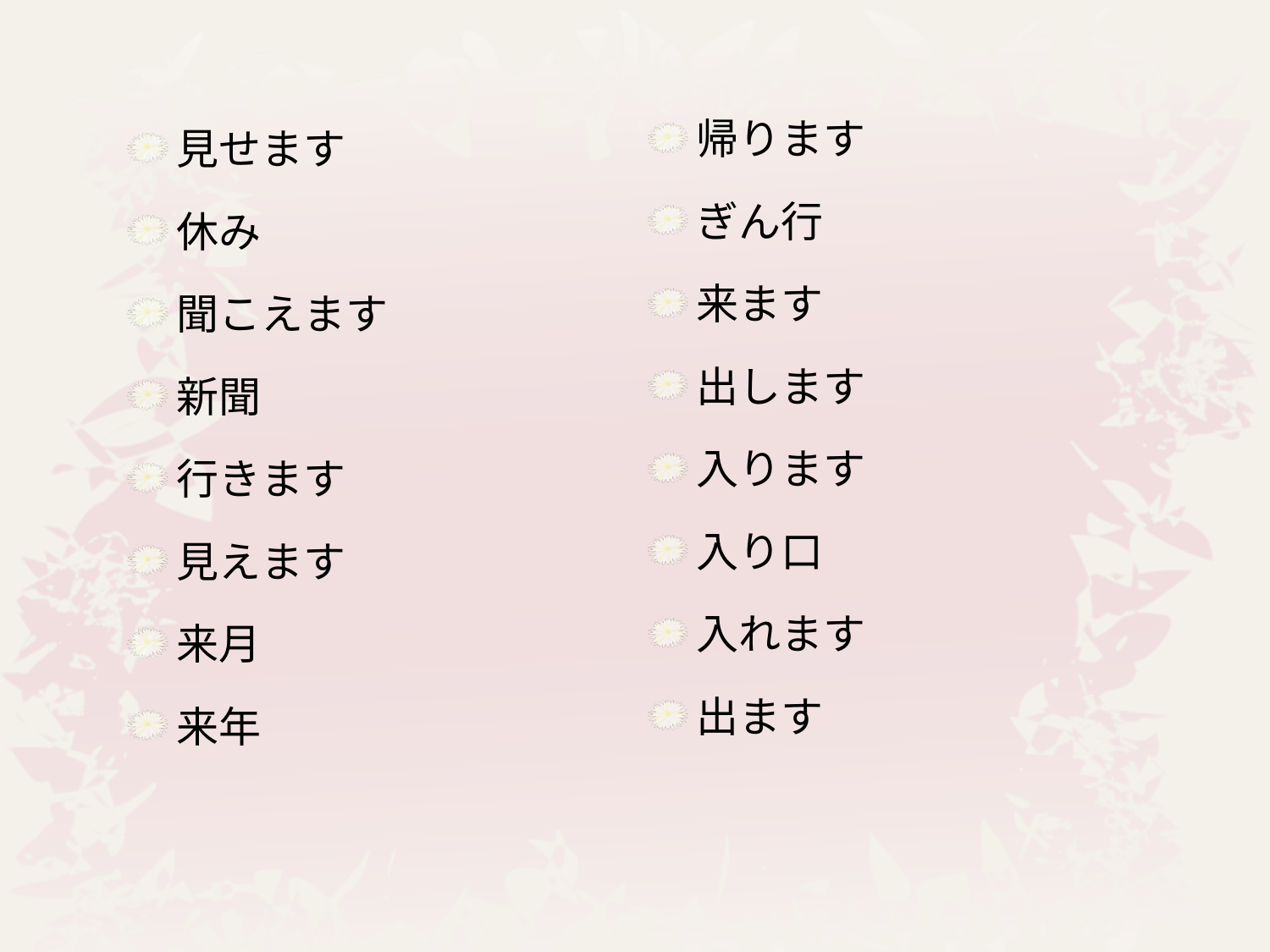

帰ります
ぎん行
来ます
出します
入ります
入り口
入れます
出ます

見せます
休み
聞こえます
新聞
行きます
見えます
来月
来年